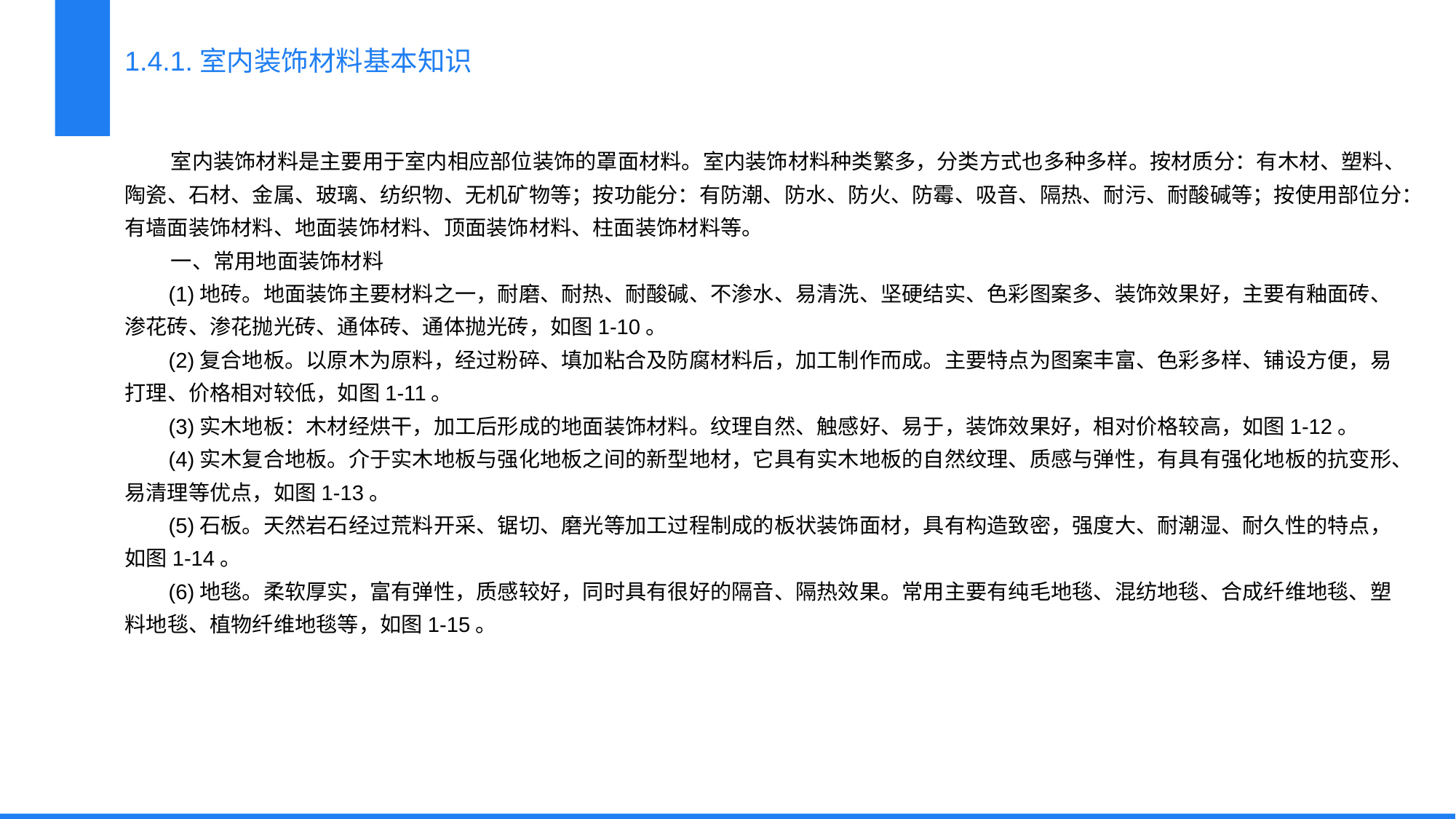

1.4.1.室内装饰材料基本知识
  室内装饰材料是主要用于室内相应部位装饰的罩面材料。室内装饰材料种类繁多，分类方式也多种多样。按材质分：有木材、塑料、陶瓷、石材、金属、玻璃、纺织物、无机矿物等；按功能分：有防潮、防水、防火、防霉、吸音、隔热、耐污、耐酸碱等；按使用部位分：有墙面装饰材料、地面装饰材料、顶面装饰材料、柱面装饰材料等。
  一、常用地面装饰材料
  (1)地砖。地面装饰主要材料之一，耐磨、耐热、耐酸碱、不渗水、易清洗、坚硬结实、色彩图案多、装饰效果好，主要有釉面砖、渗花砖、渗花抛光砖、通体砖、通体抛光砖，如图1-10。
  (2)复合地板。以原木为原料，经过粉碎、填加粘合及防腐材料后，加工制作而成。主要特点为图案丰富、色彩多样、铺设方便，易打理、价格相对较低，如图1-11。
  (3)实木地板：木材经烘干，加工后形成的地面装饰材料。纹理自然、触感好、易于，装饰效果好，相对价格较高，如图1-12。
  (4)实木复合地板。介于实木地板与强化地板之间的新型地材，它具有实木地板的自然纹理、质感与弹性，有具有强化地板的抗变形、易清理等优点，如图1-13。
  (5)石板。天然岩石经过荒料开采、锯切、磨光等加工过程制成的板状装饰面材，具有构造致密，强度大、耐潮湿、耐久性的特点，如图1-14。
  (6)地毯。柔软厚实，富有弹性，质感较好，同时具有很好的隔音、隔热效果。常用主要有纯毛地毯、混纺地毯、合成纤维地毯、塑料地毯、植物纤维地毯等，如图1-15。